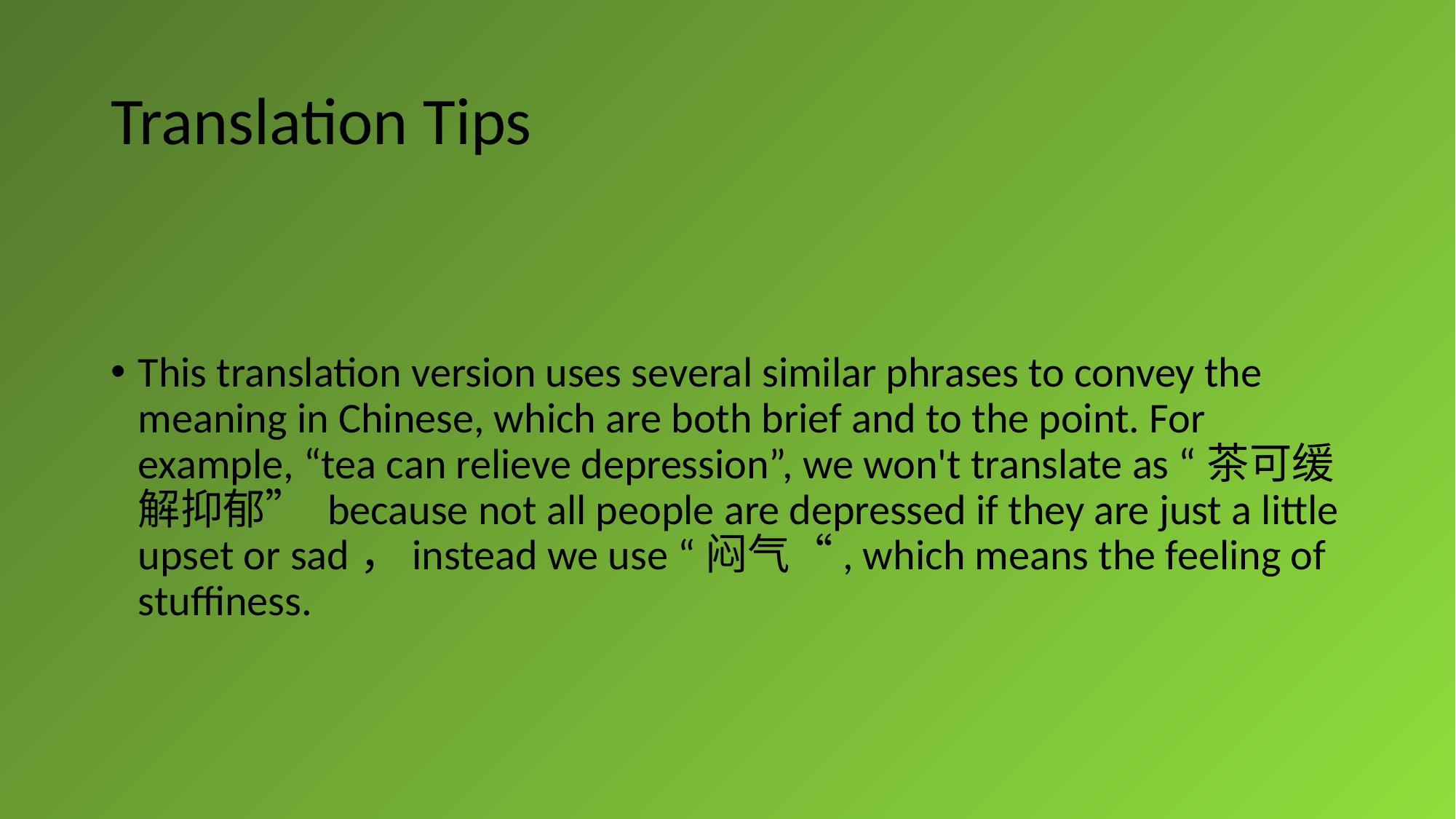

# Translation Tips

This translation version uses several similar phrases to convey the meaning in Chinese, which are both brief and to the point. For example, “tea can relieve depression”, we won't translate as “茶可缓解抑郁” because not all people are depressed if they are just a little upset or sad，instead we use “闷气“, which means the feeling of stuffiness.